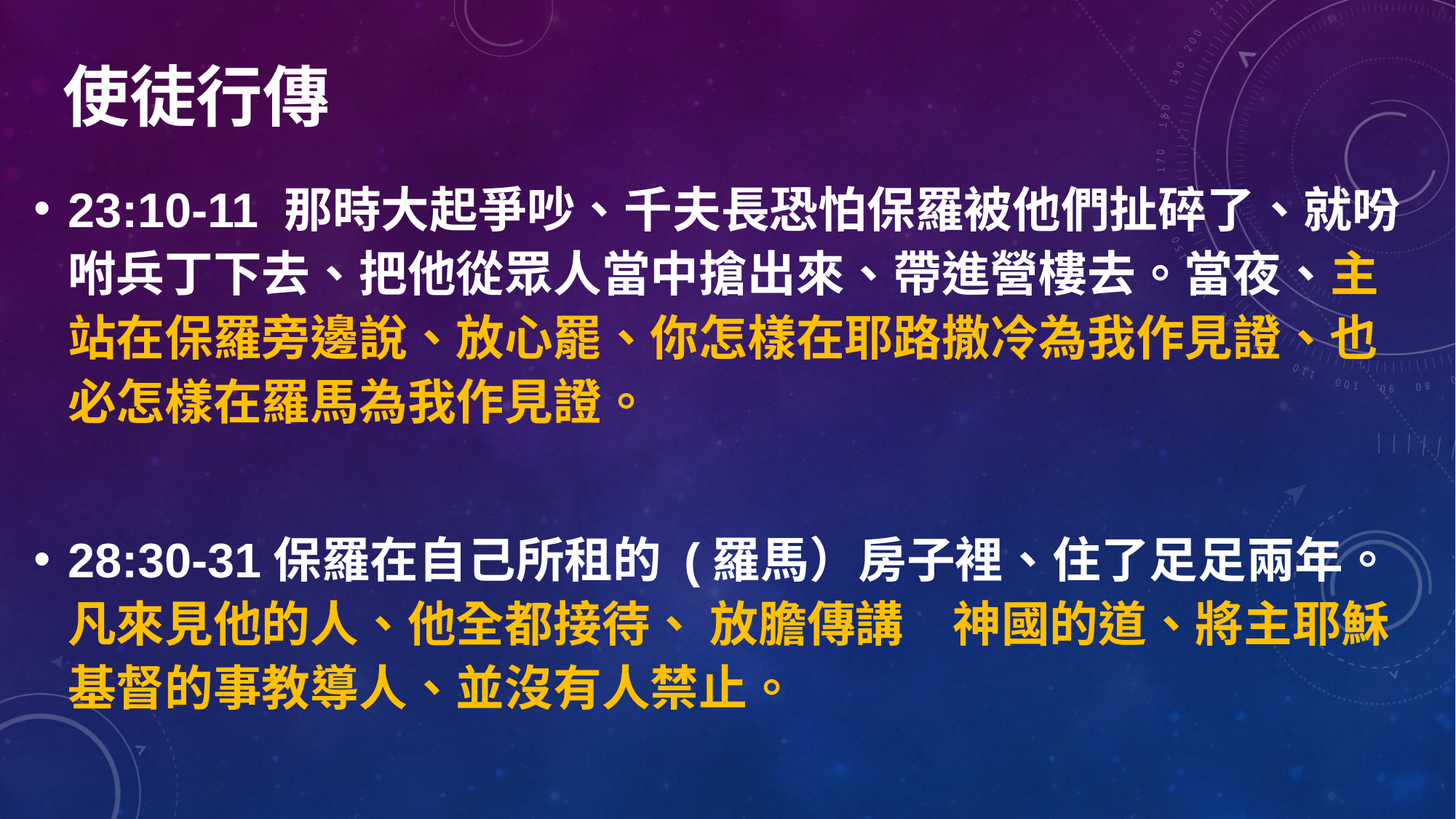

# 使徒行傳
23:10-11 那時大起爭吵、千夫長恐怕保羅被他們扯碎了、就吩咐兵丁下去、把他從眾人當中搶出來、帶進營樓去。當夜、主站在保羅旁邊說、放心罷、你怎樣在耶路撒冷為我作見證、也必怎樣在羅馬為我作見證。

28:30-31保羅在自己所租的 (羅馬）房子裡、住了足足兩年。凡來見他的人、他全都接待、 放膽傳講　神國的道、將主耶穌基督的事教導人、並沒有人禁止。